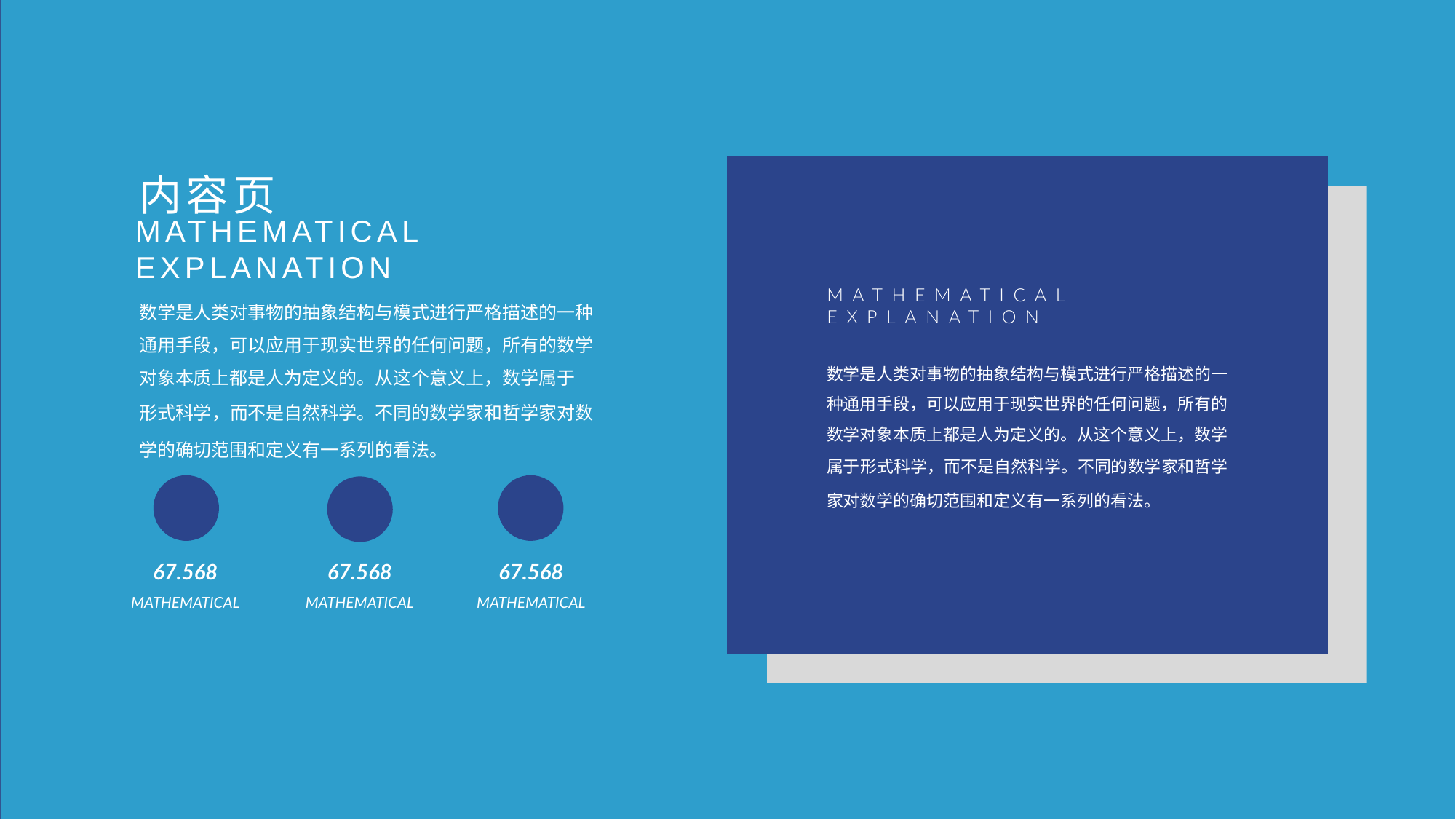

内容页

MATHEMATICAL EXPLANATION

MATHEMATICAL EXPLANATION
数学是人类对事物的抽象结构与模式进行严格描述的一种通用手段，可以应用于现实世界的任何问题，所有的数学对象本质上都是人为定义的。从这个意义上，数学属于形式科学，而不是自然科学。不同的数学家和哲学家对数学的确切范围和定义有一系列的看法。
数学是人类对事物的抽象结构与模式进行严格描述的一种通用手段，可以应用于现实世界的任何问题，所有的数学对象本质上都是人为定义的。从这个意义上，数学属于形式科学，而不是自然科学。不同的数学家和哲学家对数学的确切范围和定义有一系列的看法。

67.568
67.568
67.568
MATHEMATICAL
MATHEMATICAL
MATHEMATICAL